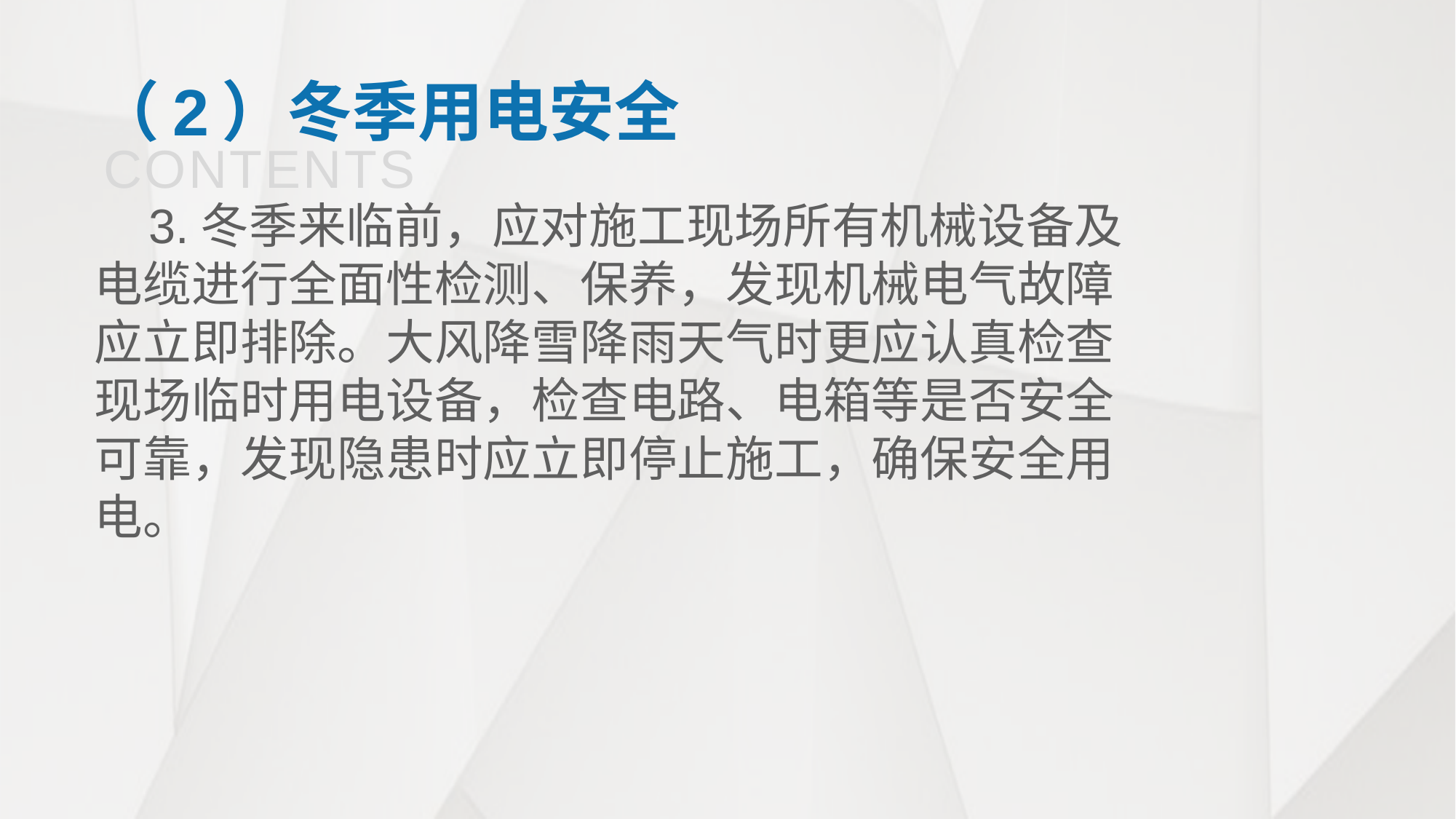

（2）冬季用电安全
CONTENTS
    3.冬季来临前，应对施工现场所有机械设备及电缆进行全面性检测、保养，发现机械电气故障应立即排除。大风降雪降雨天气时更应认真检查现场临时用电设备，检查电路、电箱等是否安全可靠，发现隐患时应立即停止施工，确保安全用电。